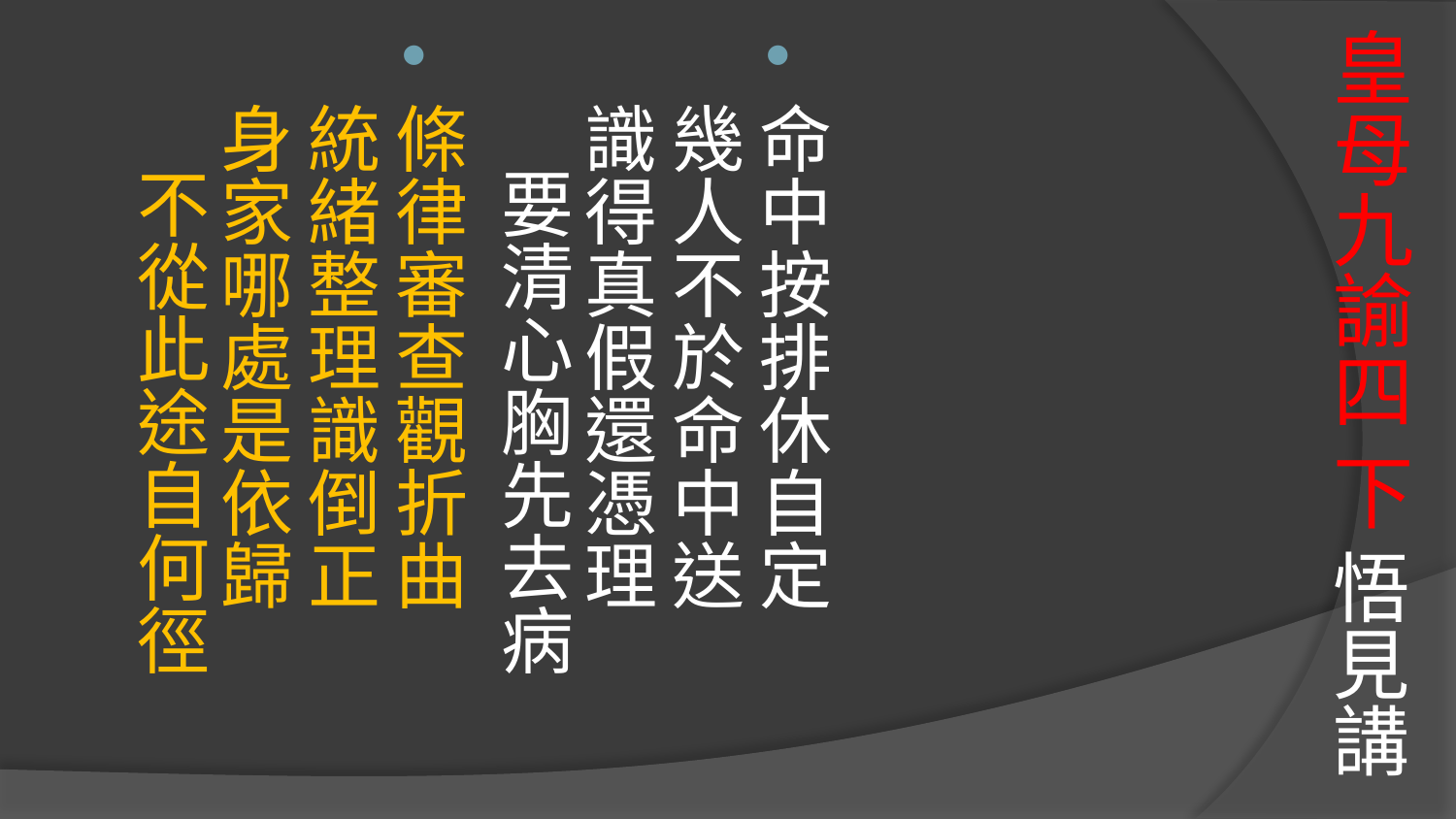

# 皇母九諭四 下 悟見講
命中按排休自定           幾人不於命中送
識得真假還憑理               要清心胸先去病
條律審查觀折曲       統緒整理識倒正
身家哪處是依歸               不從此途自何徑